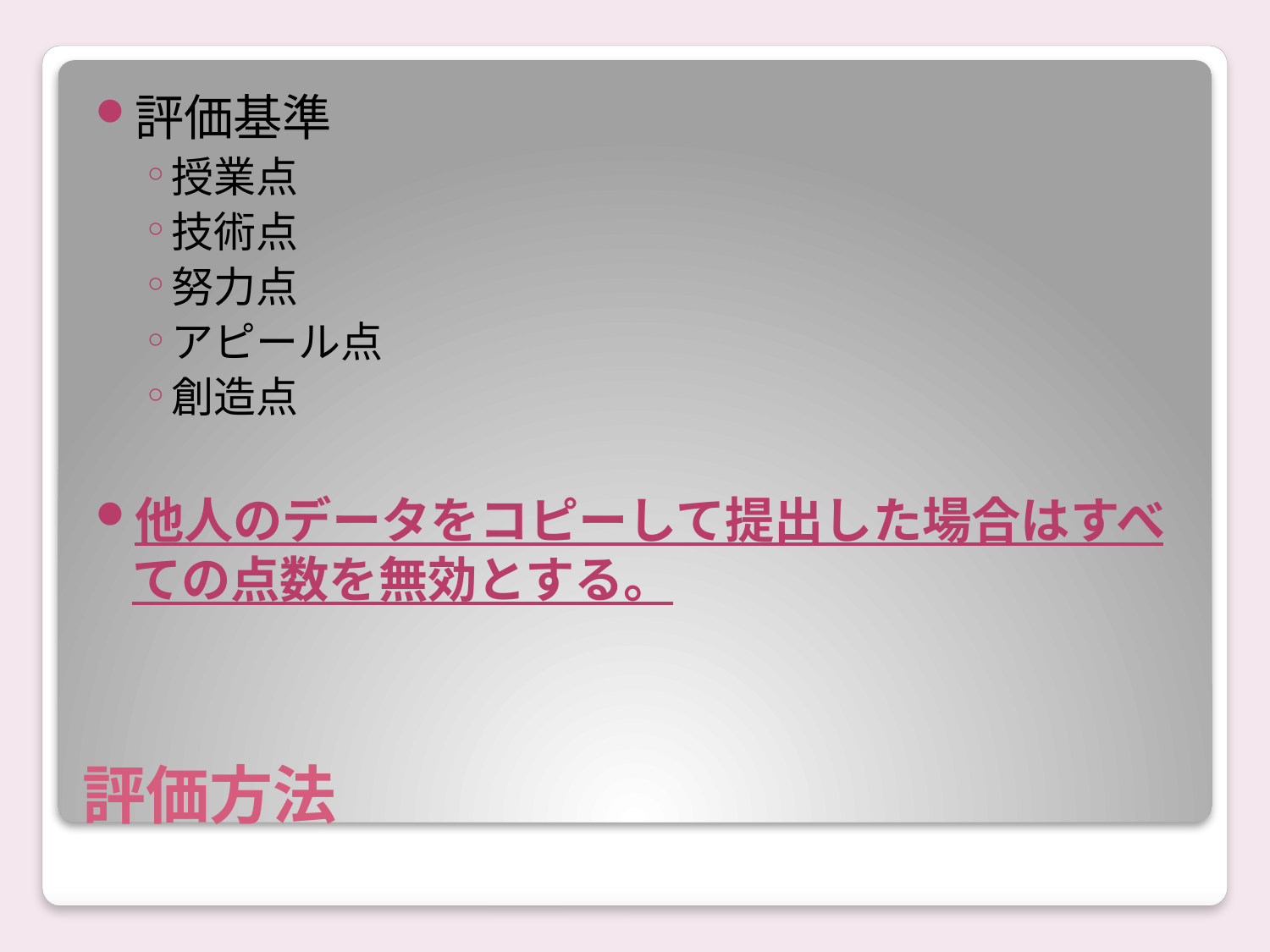

評価基準
授業点
技術点
努力点
アピール点
創造点

他人のデータをコピーして提出した場合はすべての点数を無効とする。

# 評価方法